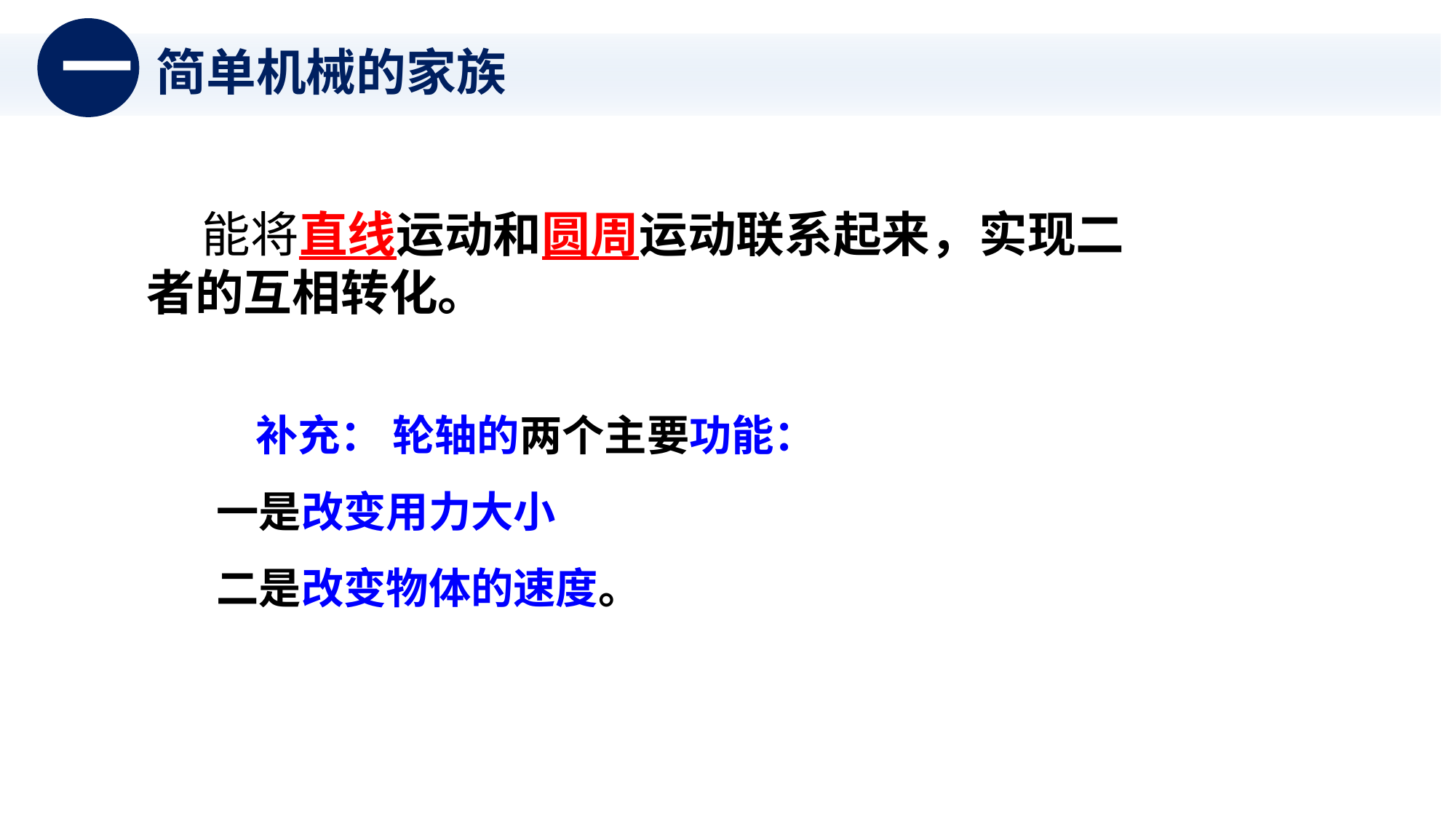

一

简单机械的家族

    能将直线运动和圆周运动联系起来，实现二者的互相转化。
   补充： 轮轴的两个主要功能：
一是改变用力大小
二是改变物体的速度。